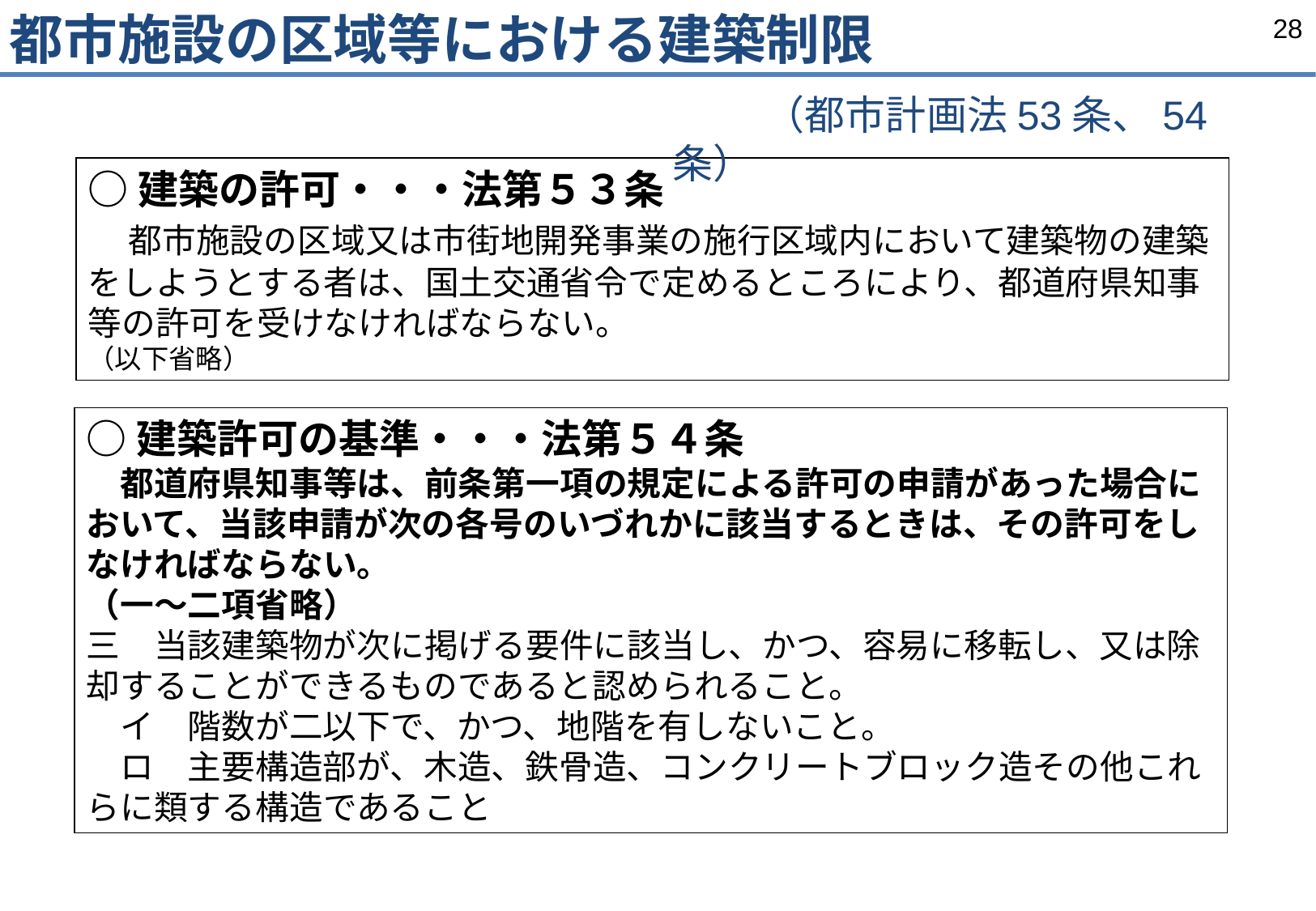

都市施設の区域等における建築制限
         （都市計画法53条、54条）
○建築の許可・・・法第５３条
　都市施設の区域又は市街地開発事業の施行区域内において建築物の建築をしようとする者は、国土交通省令で定めるところにより、都道府県知事等の許可を受けなければならない。
（以下省略）
○建築許可の基準・・・法第５４条
　都道府県知事等は、前条第一項の規定による許可の申請があった場合において、当該申請が次の各号のいづれかに該当するときは、その許可をしなければならない。
（一～二項省略）
三　当該建築物が次に掲げる要件に該当し、かつ、容易に移転し、又は除却することができるものであると認められること。
　イ　階数が二以下で、かつ、地階を有しないこと。
　ロ　主要構造部が、木造、鉄骨造、コンクリートブロック造その他これらに類する構造であること